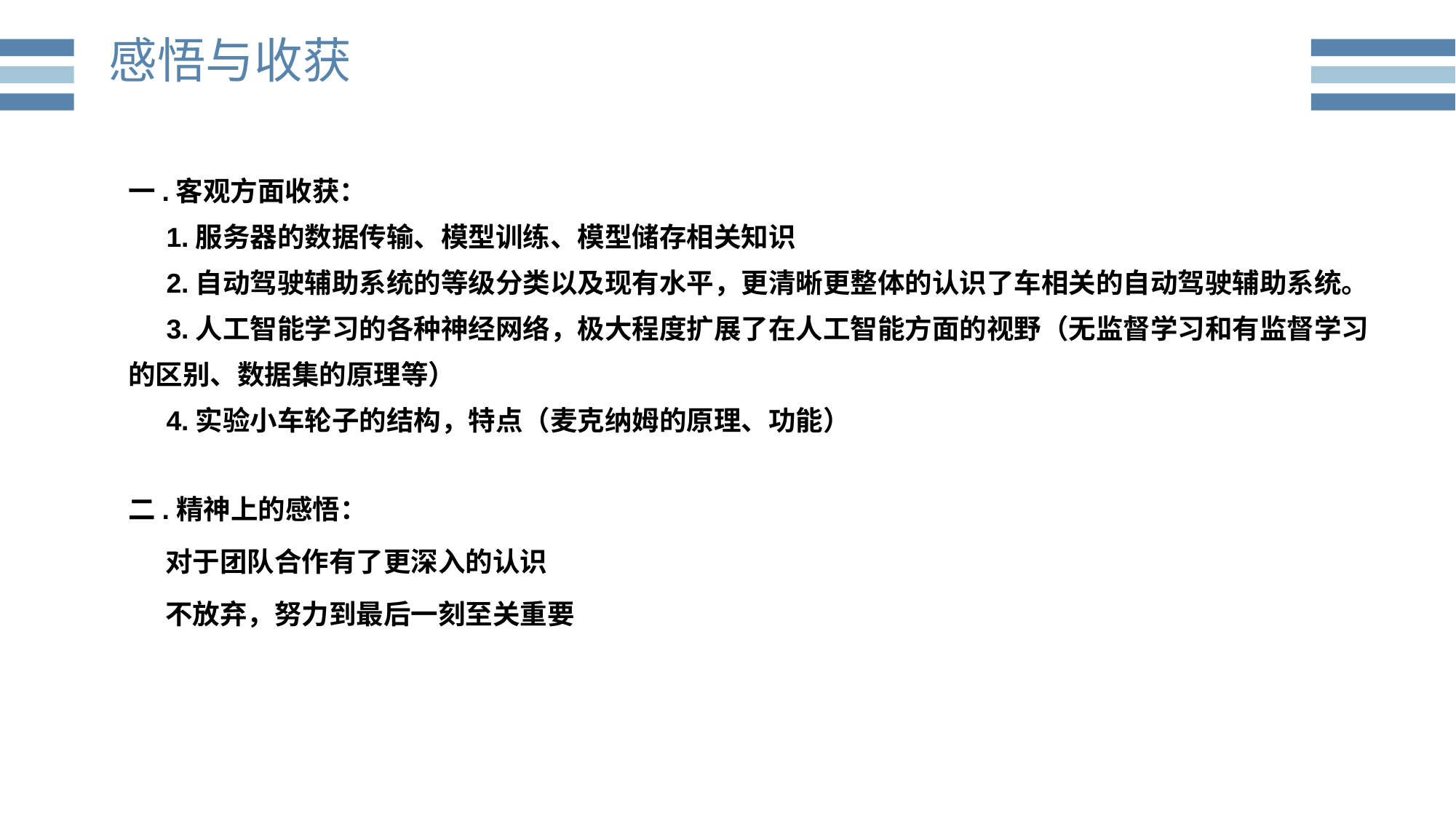

感悟与收获

一.客观方面收获：
     1.服务器的数据传输、模型训练、模型储存相关知识
     2.自动驾驶辅助系统的等级分类以及现有水平，更清晰更整体的认识了车相关的自动驾驶辅助系统。
     3.人工智能学习的各种神经网络，极大程度扩展了在人工智能方面的视野（无监督学习和有监督学习的区别、数据集的原理等）
     4.实验小车轮子的结构，特点（麦克纳姆的原理、功能）
二.精神上的感悟：
     对于团队合作有了更深入的认识
     不放弃，努力到最后一刻至关重要